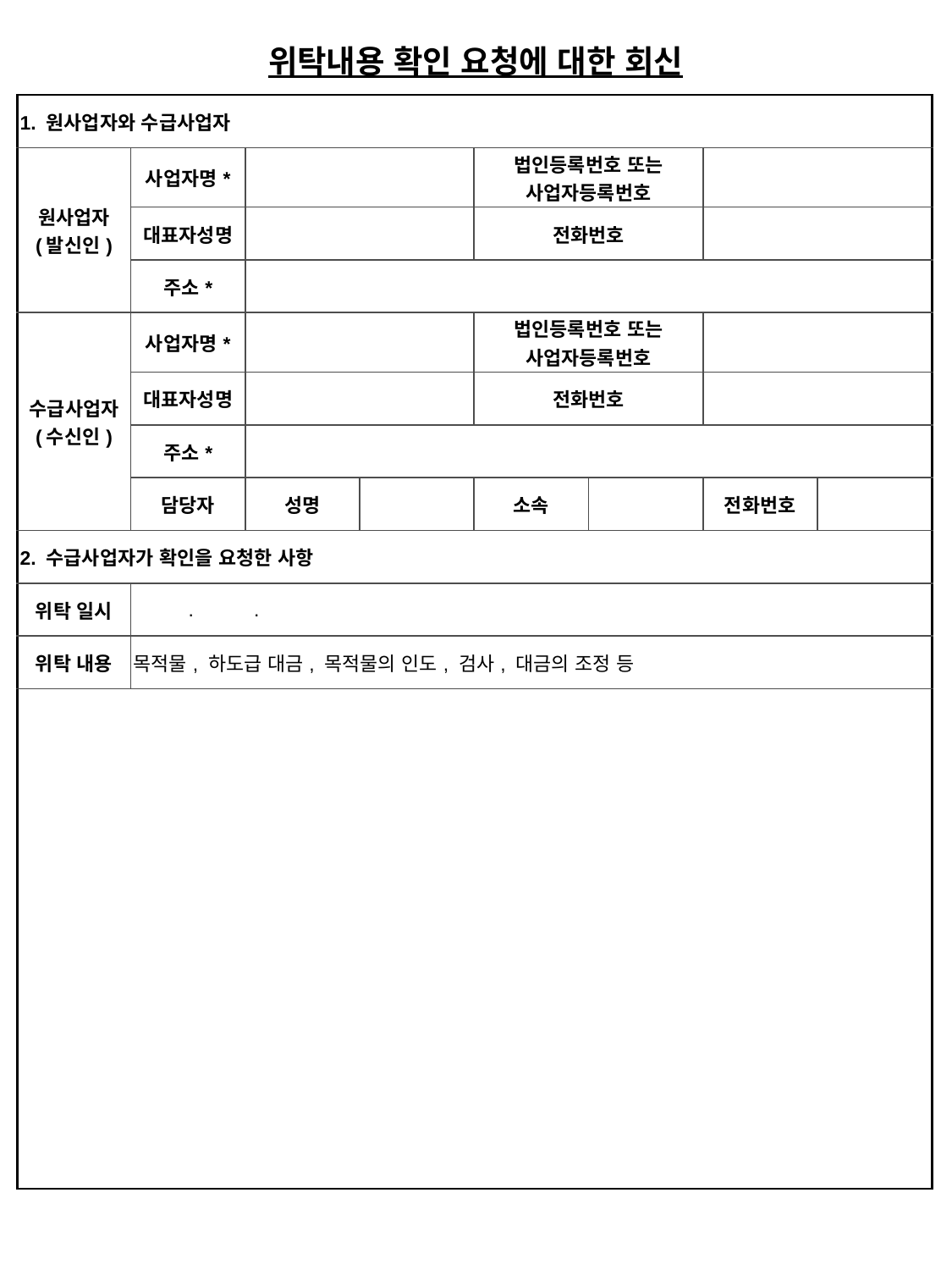

위탁내용 확인 요청에 대한 회신
| 1. 원사업자와 수급사업자 |  |  |  |  |  |  |  |
| --- | --- | --- | --- | --- | --- | --- | --- |
| 원사업자 (발신인) | 사업자명\* |  |  | 법인등록번호 또는 사업자등록번호 |  |  |  |
|  | 대표자성명 |  |  | 전화번호 |  |  |  |
|  | 주소\* |  |  |  |  |  |  |
| 수급사업자 (수신인) | 사업자명\* |  |  | 법인등록번호 또는 사업자등록번호 |  |  |  |
|  | 대표자성명 |  |  | 전화번호 |  |  |  |
|  | 주소\* |  |  |  |  |  |  |
|  | 담당자 | 성명 |  | 소속 |  | 전화번호 |  |
| 2. 수급사업자가 확인을 요청한 사항 |  |  |  |  |  |  |  |
| 위탁 일시 | . . |  |  |  |  |  |  |
| 위탁 내용 | 목적물, 하도급 대금, 목적물의 인도, 검사, 대금의 조정 등 |  |  |  |  |  |  |
|  |  |  |  |  |  |  |  |